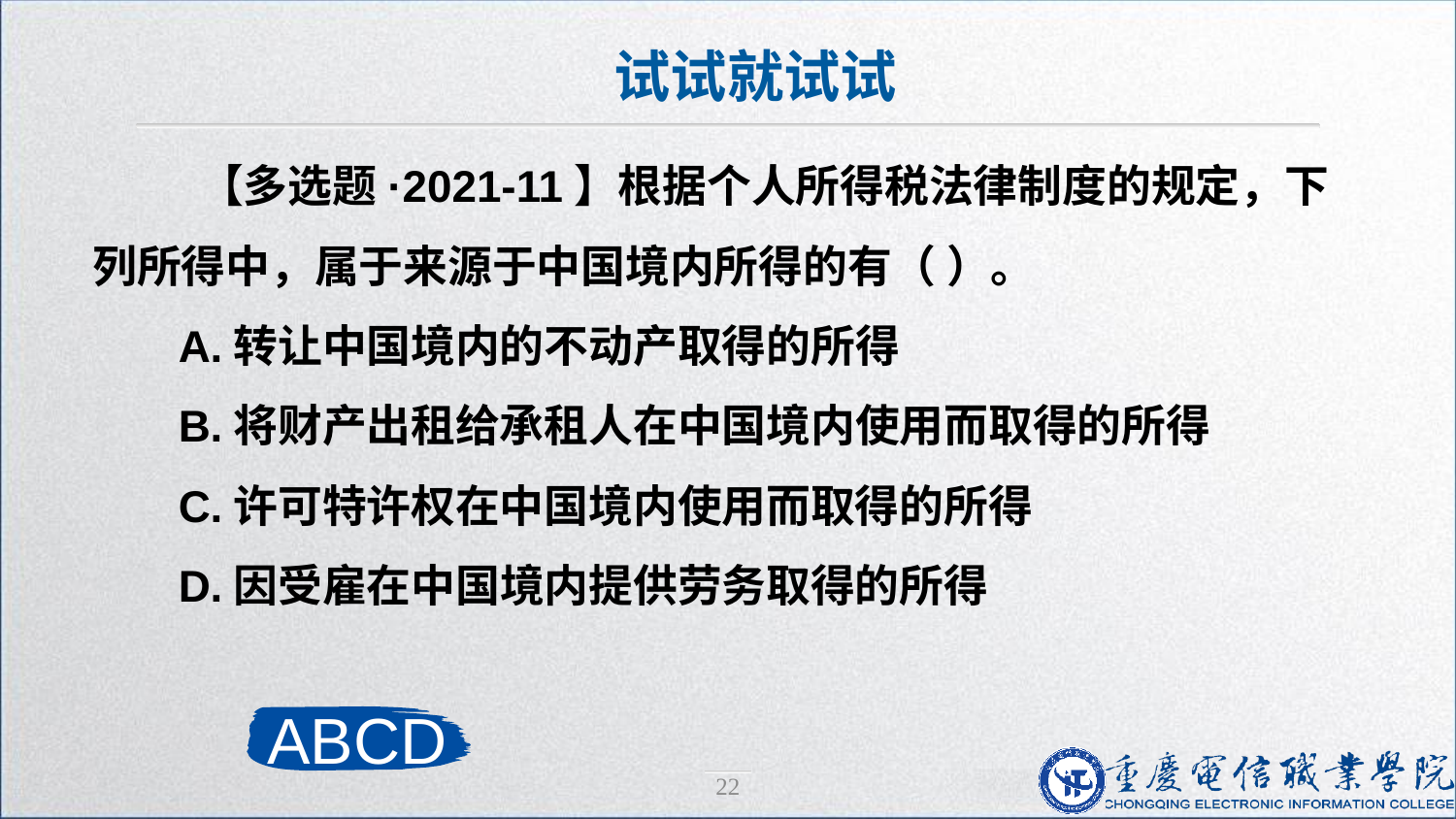

试试就试试
 【多选题·2021-11】根据个人所得税法律制度的规定，下列所得中，属于来源于中国境内所得的有（ ）。
A.转让中国境内的不动产取得的所得
B.将财产出租给承租人在中国境内使用而取得的所得
C.许可特许权在中国境内使用而取得的所得
D.因受雇在中国境内提供劳务取得的所得
ABCD

22